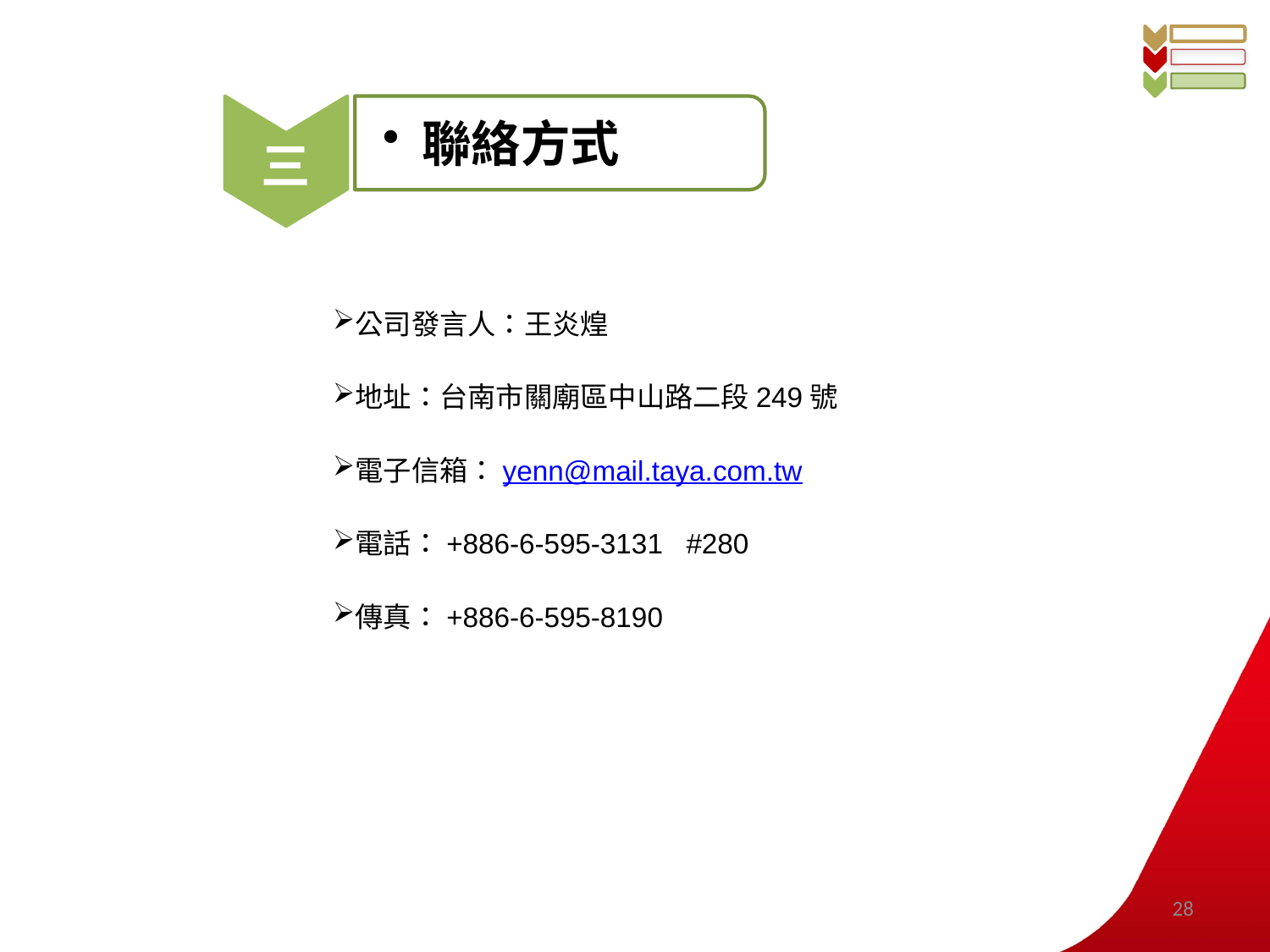

三

聯絡方式
三
公司發言人：王炎煌
地址：台南市關廟區中山路二段249號
電子信箱：yenn@mail.taya.com.tw
電話：+886-6-595-3131   #280
傳真：+886-6-595-8190
28